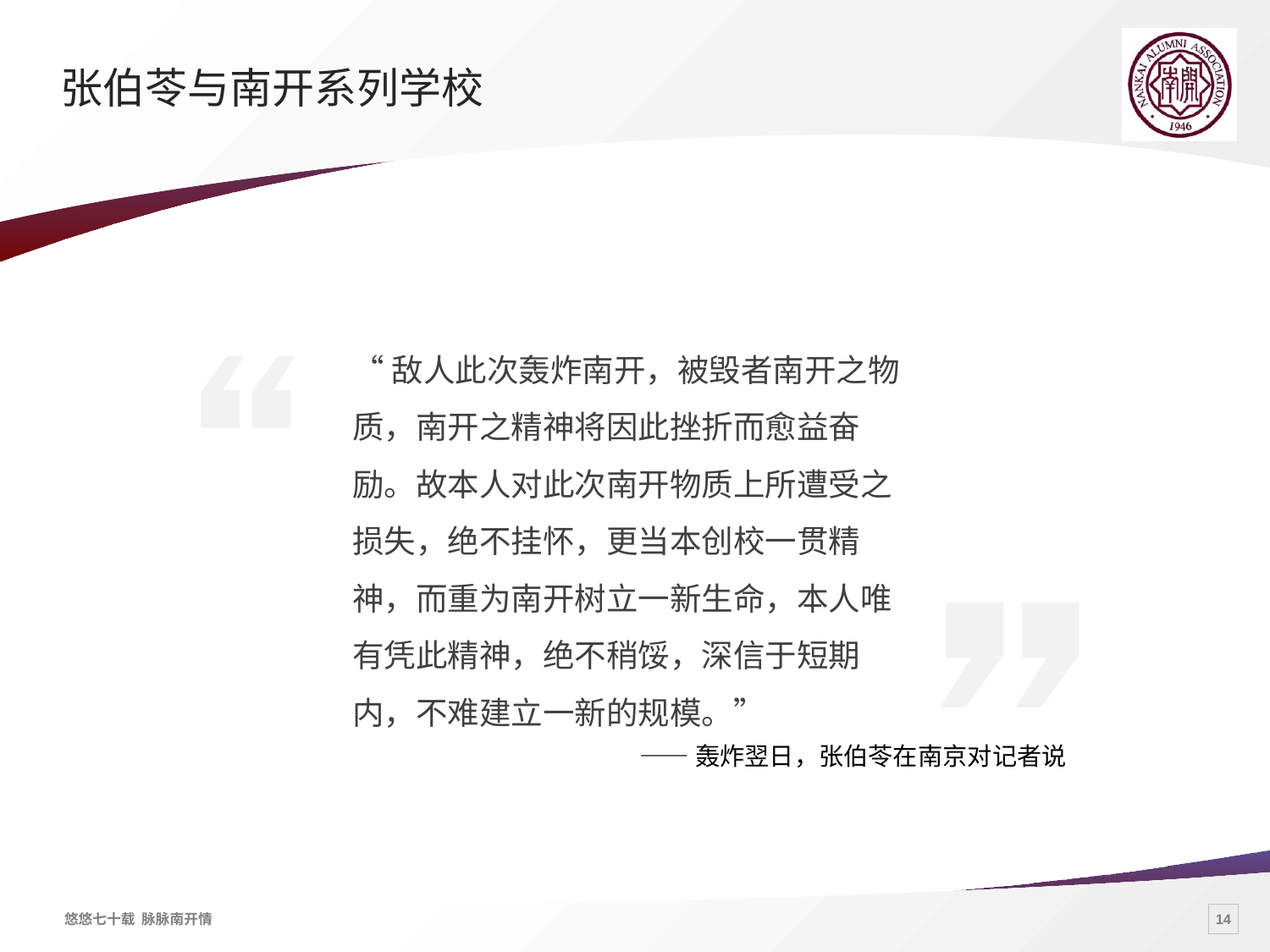

# 张伯苓与南开系列学校
“敌人此次轰炸南开，被毁者南开之物质，南开之精神将因此挫折而愈益奋励。故本人对此次南开物质上所遭受之损失，绝不挂怀，更当本创校一贯精神，而重为南开树立一新生命，本人唯有凭此精神，绝不稍馁，深信于短期内，不难建立一新的规模。”

——轰炸翌日，张伯苓在南京对记者说